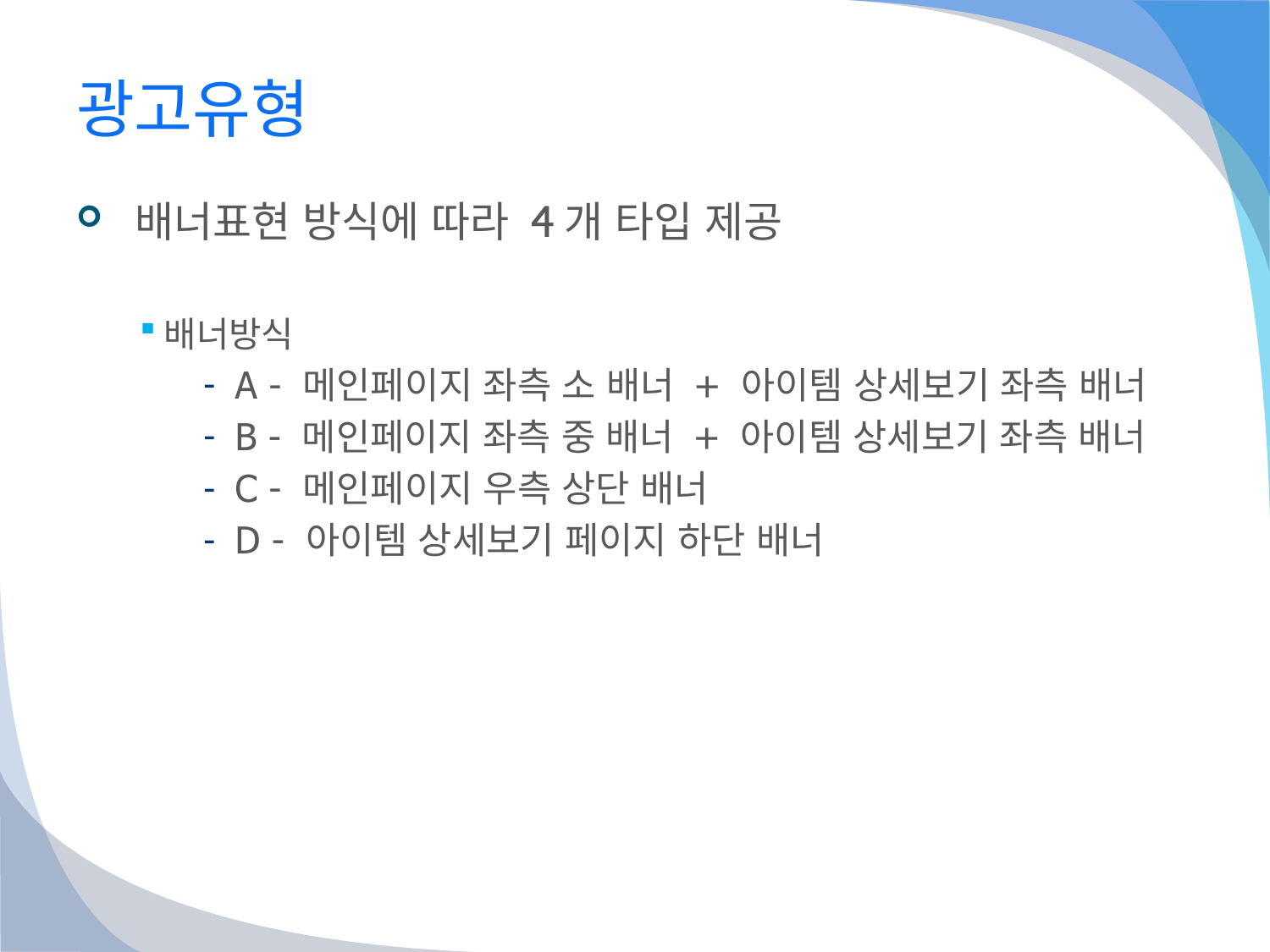

# 광고유형
 배너표현 방식에 따라 4개 타입 제공

배너방식
A - 메인페이지 좌측 소 배너 + 아이템 상세보기 좌측 배너
B - 메인페이지 좌측 중 배너 + 아이템 상세보기 좌측 배너
C - 메인페이지 우측 상단 배너
D - 아이템 상세보기 페이지 하단 배너